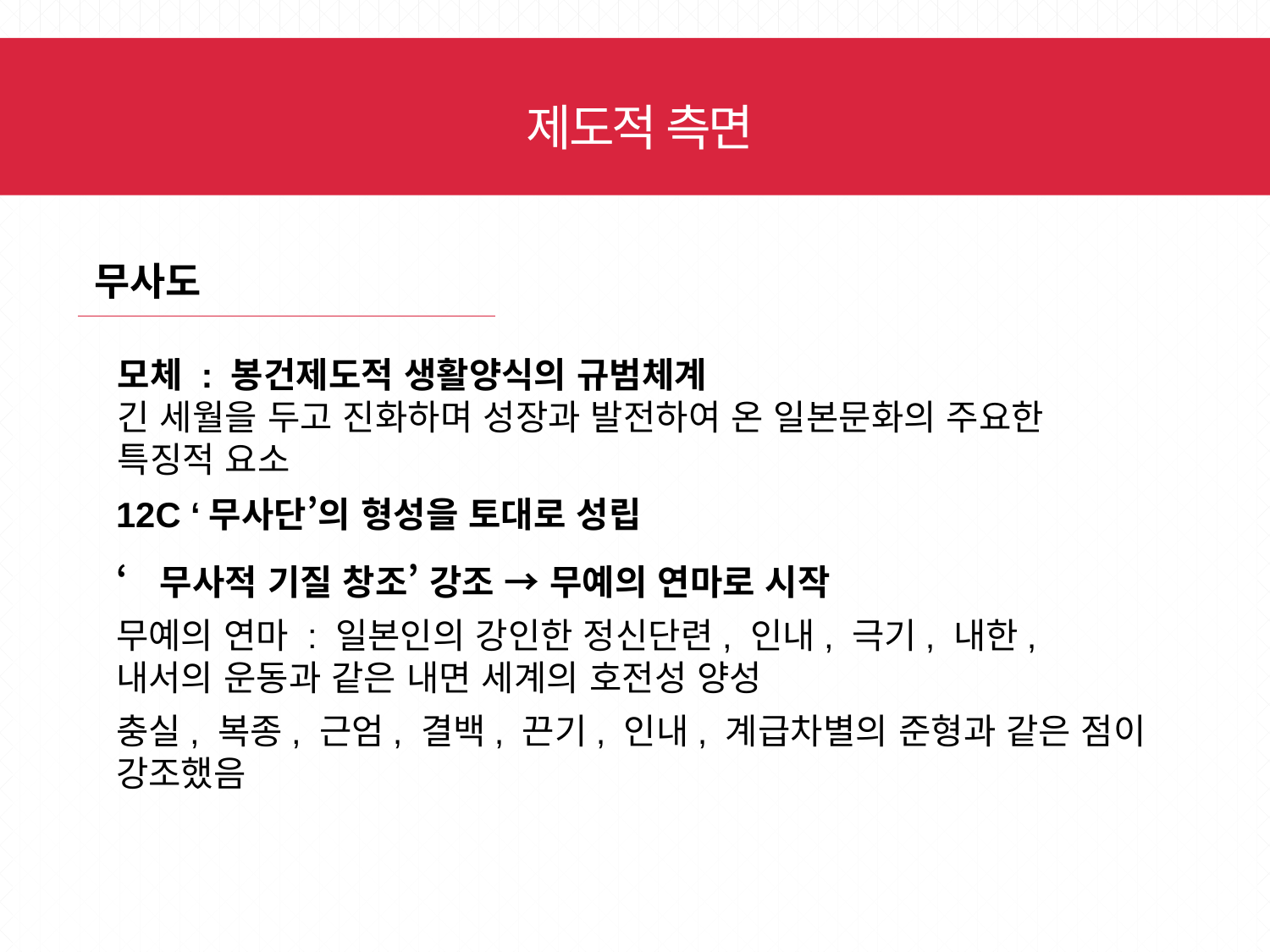

제도적 측면

무사도
모체 : 봉건제도적 생활양식의 규범체계
긴 세월을 두고 진화하며 성장과 발전하여 온 일본문화의 주요한 특징적 요소

12C ‘무사단’의 형성을 토대로 성립
‘무사적 기질 창조’ 강조 → 무예의 연마로 시작
무예의 연마 : 일본인의 강인한 정신단련, 인내, 극기, 내한, 내서의 운동과 같은 내면 세계의 호전성 양성
충실, 복종, 근엄, 결백, 끈기, 인내, 계급차별의 준형과 같은 점이 강조했음